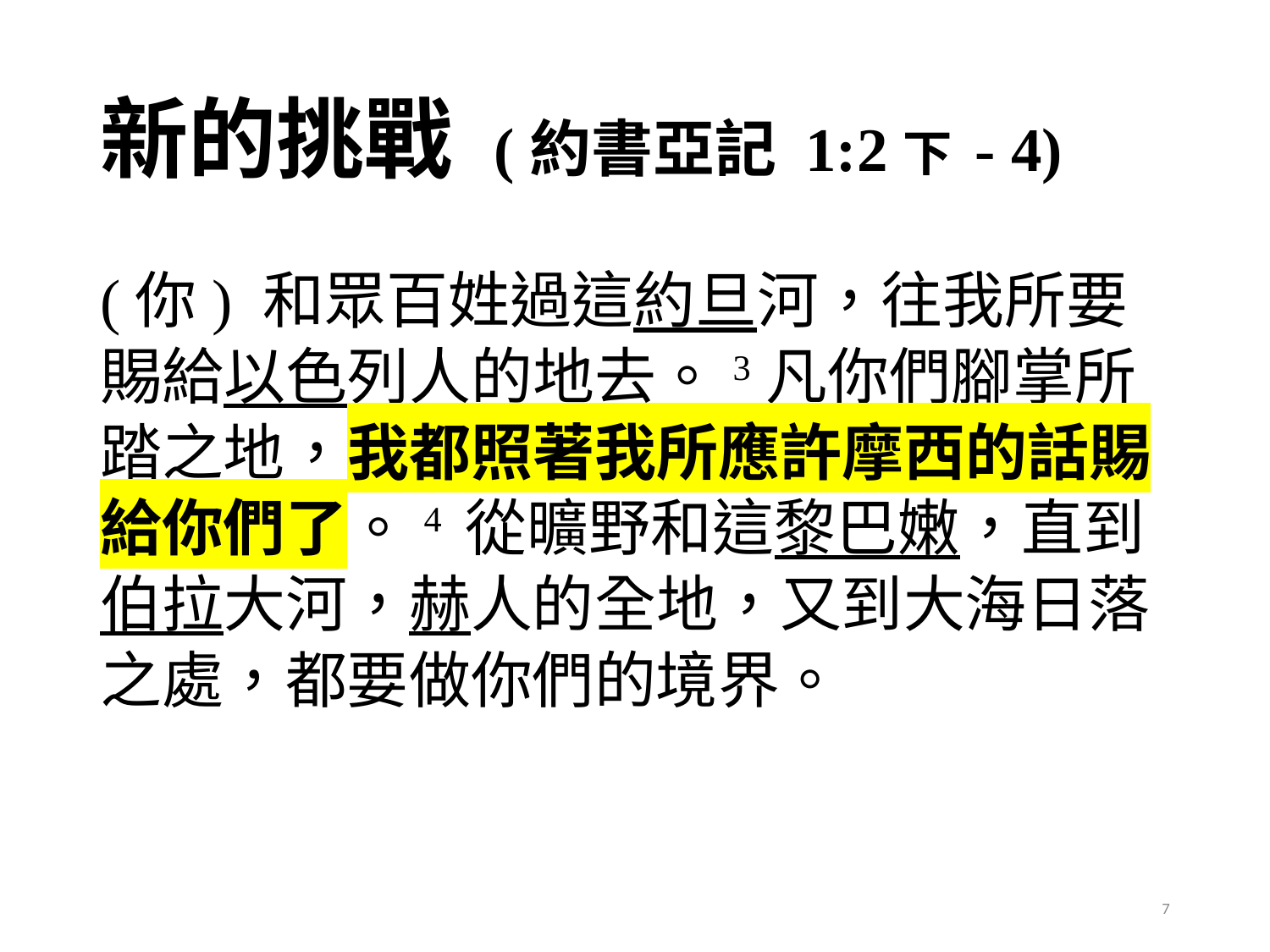

# 新的挑戰 (約書亞記 1:2下 - 4)
(你) 和眾百姓過這約旦河，往我所要賜給以色列人的地去。3凡你們腳掌所踏之地，我都照著我所應許摩西的話賜給你們了。4 從曠野和這黎巴嫩，直到伯拉大河，赫人的全地，又到大海日落之處，都要做你們的境界。
7